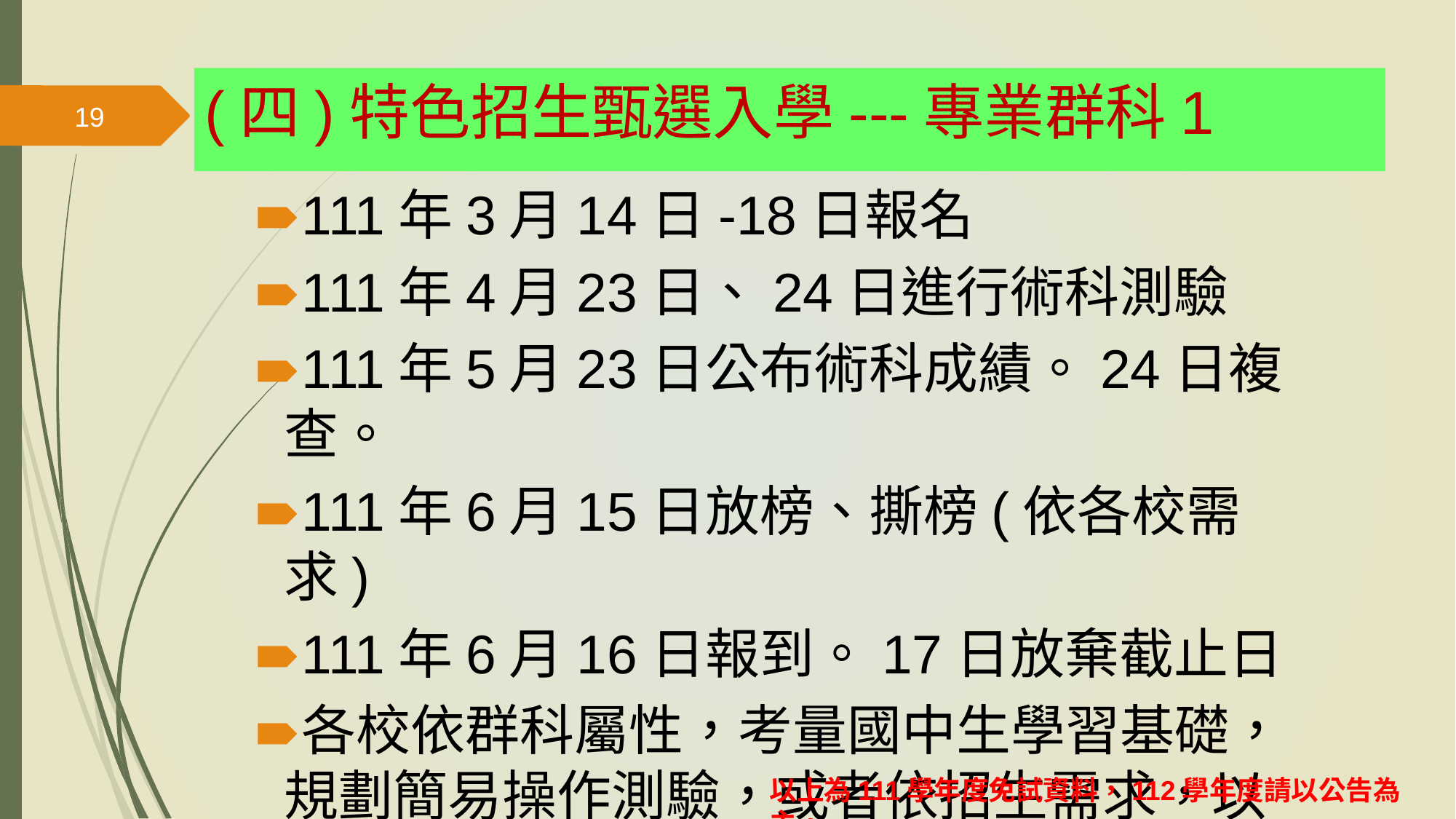

(四)特色招生甄選入學---專業群科1

19
111年3月14日-18日報名
111年4月23日、24日進行術科測驗
111年5月23日公布術科成績。24日複查。
111年6月15日放榜、撕榜(依各校需求)
111年6月16日報到。17日放棄截止日
各校依群科屬性，考量國中生學習基礎，規劃簡易操作測驗，或者依招生需求，以書面審查、口試等方式進行篩選。

以上為111學年度免試資料，112學年度請以公告為主。